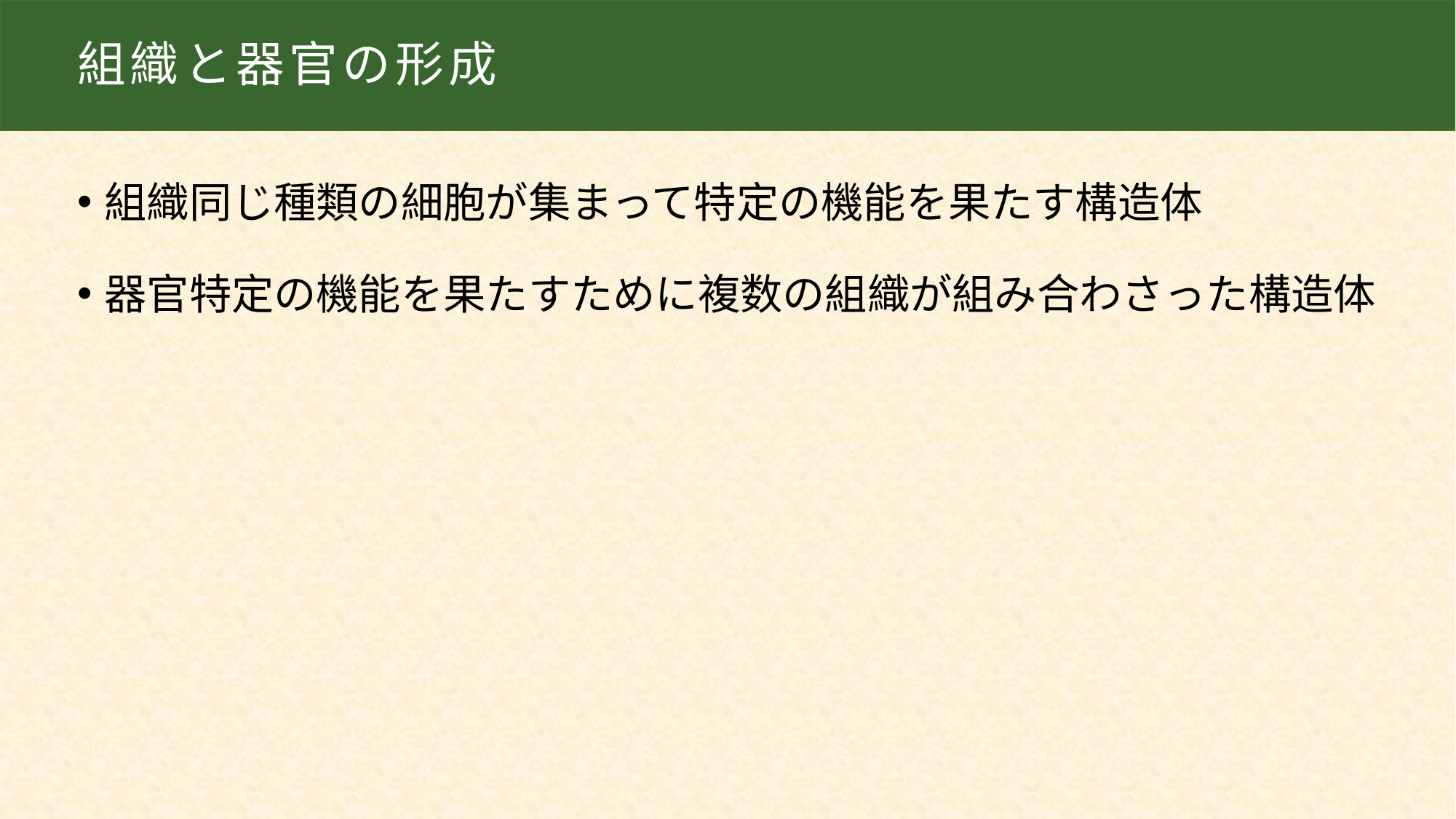

# 組織と器官の形成
組織同じ種類の細胞が集まって特定の機能を果たす構造体
器官特定の機能を果たすために複数の組織が組み合わさった構造体